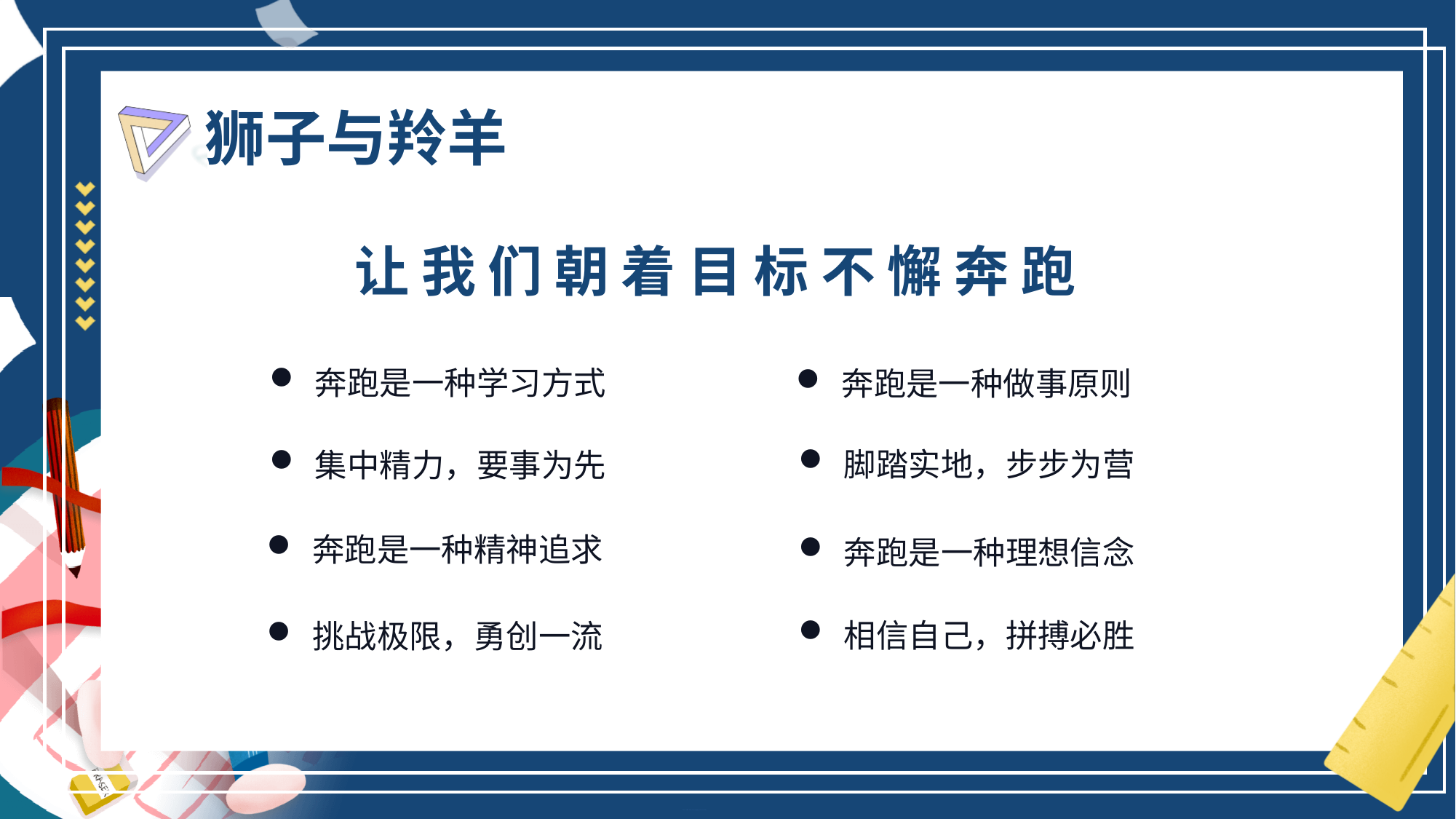

让我们朝着目标不懈奔跑
奔跑是一种学习方式
奔跑是一种做事原则
脚踏实地，步步为营
集中精力，要事为先
奔跑是一种精神追求
奔跑是一种理想信念
相信自己，拼搏必胜
挑战极限，勇创一流
PPT下载 http://www.ypppt.com/xiazai/